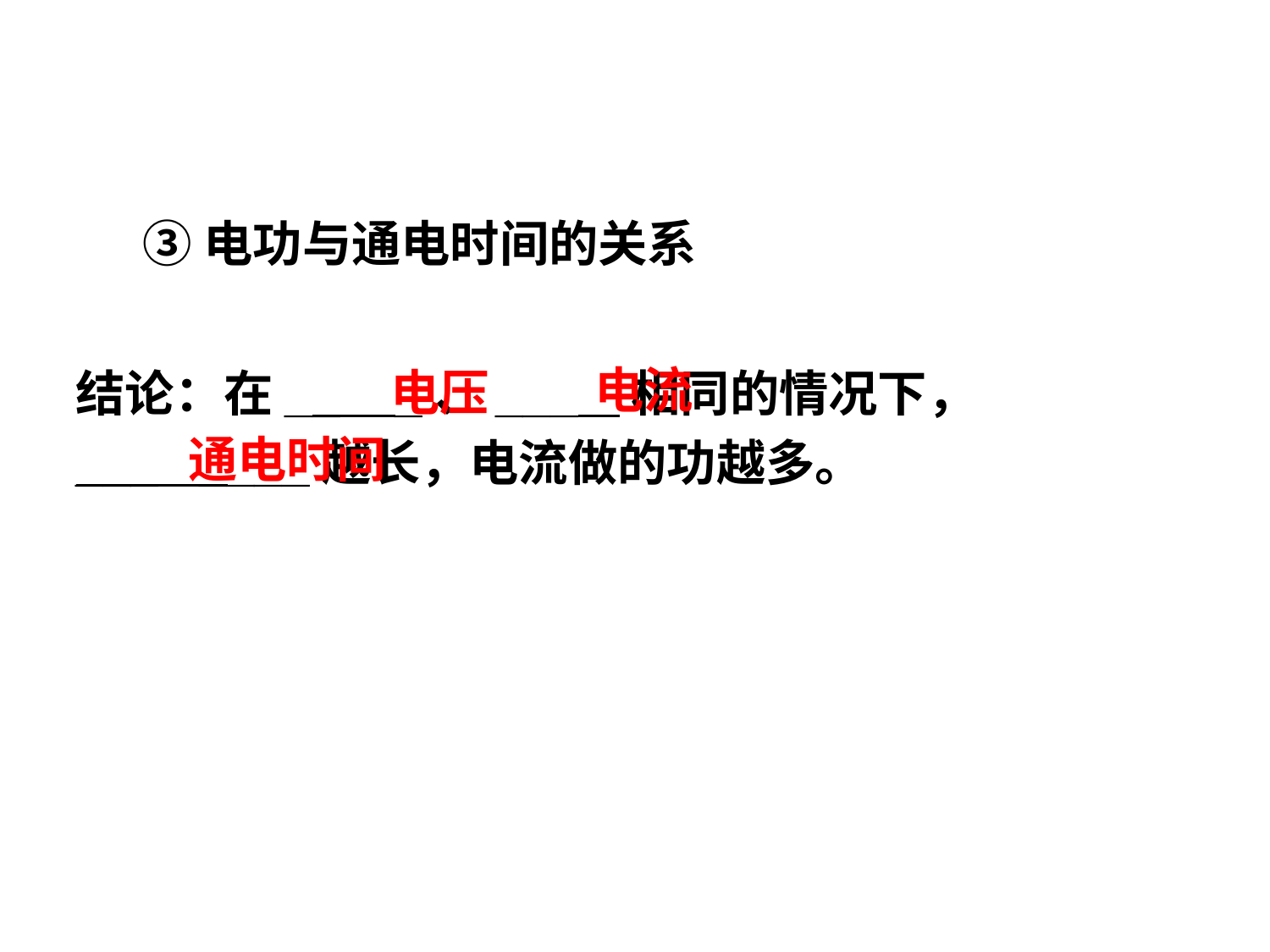

③电功与通电时间的关系
电流
电压
结论：在__    _、___   相同的情况下，
___   ____越长，电流做的功越多。

通电时间